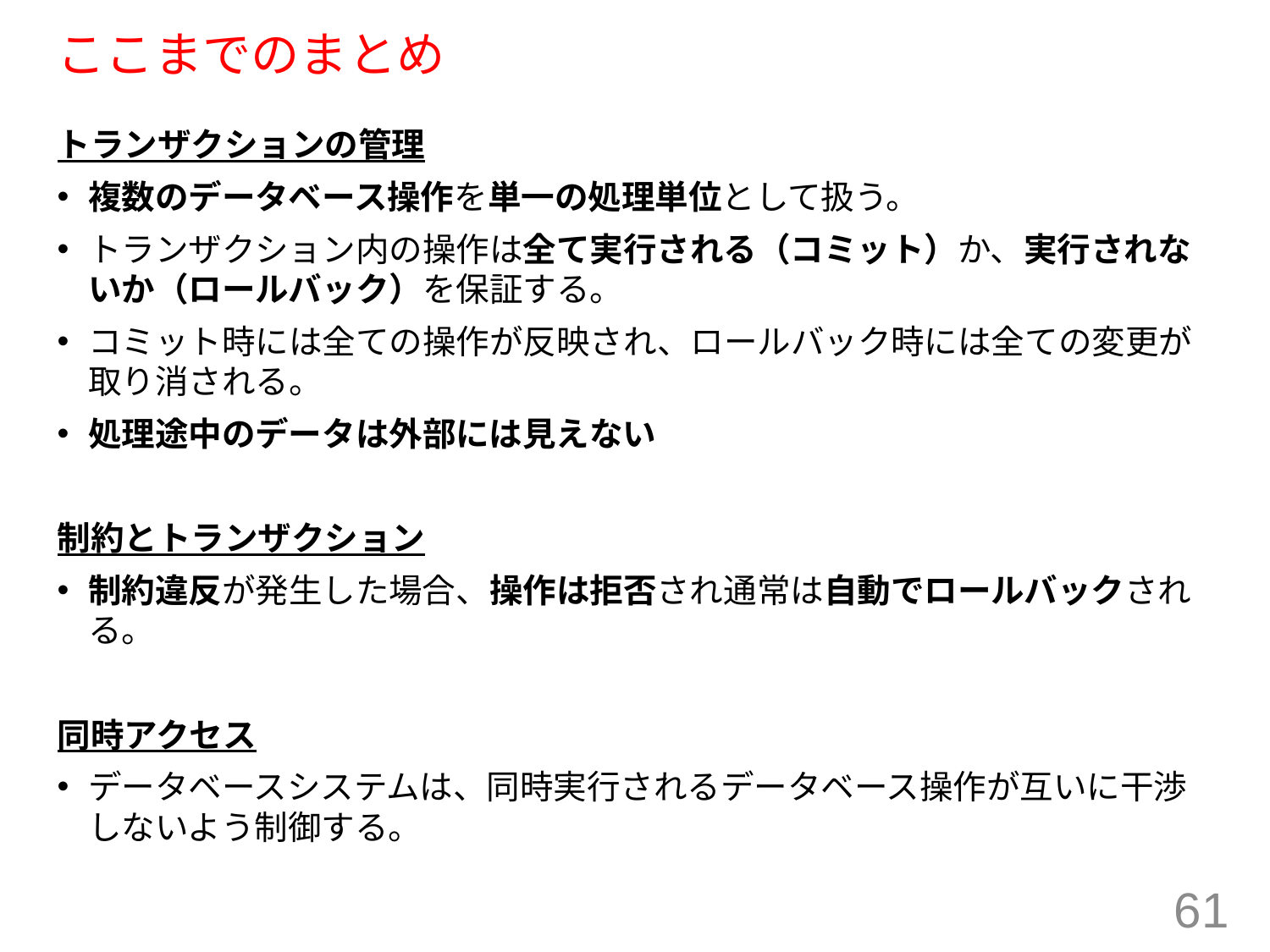

# ここまでのまとめ
トランザクションの管理
複数のデータベース操作を単一の処理単位として扱う。
トランザクション内の操作は全て実行される（コミット）か、実行されないか（ロールバック）を保証する。
コミット時には全ての操作が反映され、ロールバック時には全ての変更が取り消される。
処理途中のデータは外部には見えない

制約とトランザクション
制約違反が発生した場合、操作は拒否され通常は自動でロールバックされる。

同時アクセス
データベースシステムは、同時実行されるデータベース操作が互いに干渉しないよう制御する。
61